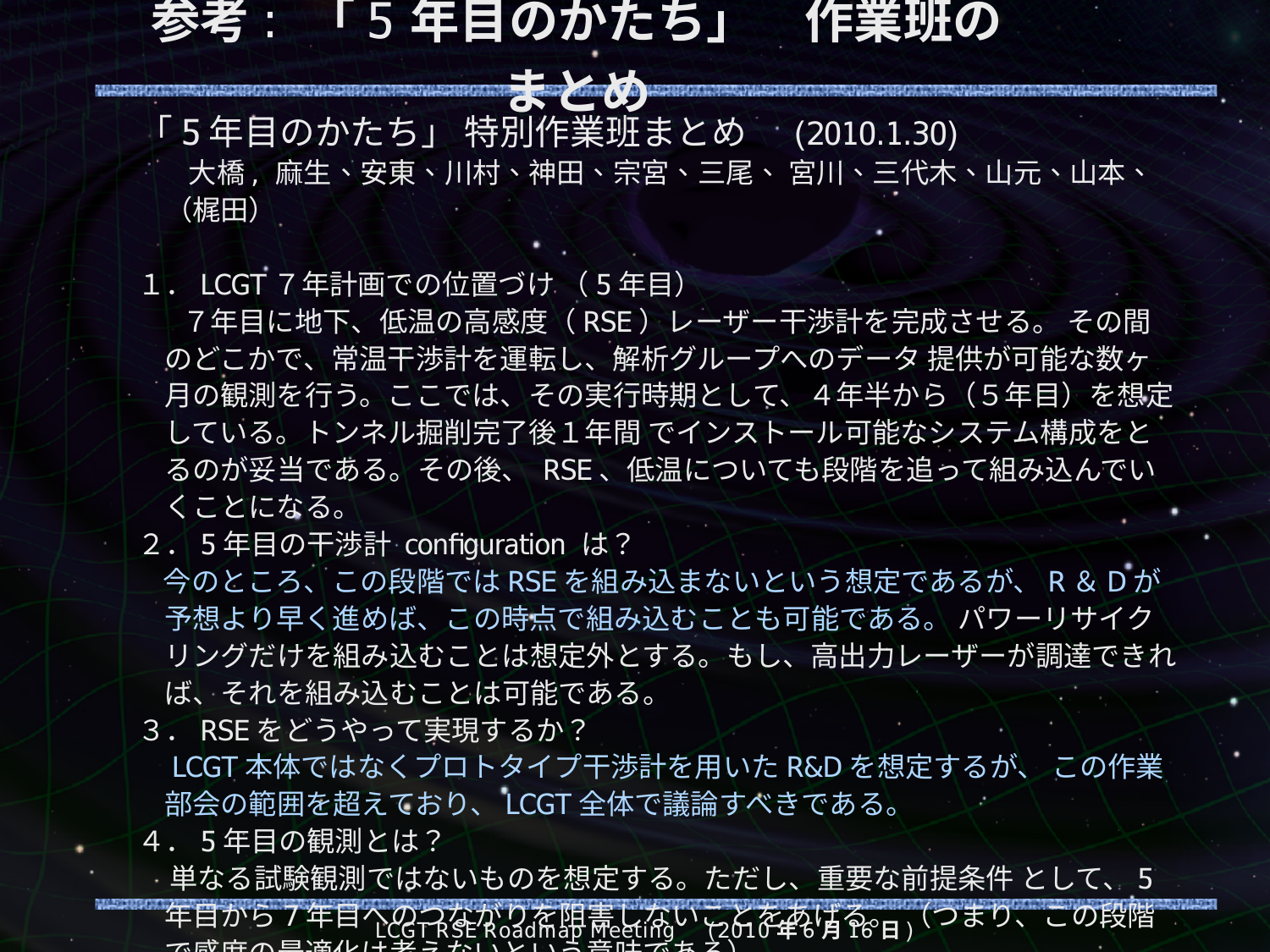

# 参考: 「5年目のかたち」　作業班のまとめ
「5年目のかたち」 特別作業班まとめ     (2010.1.30)
       大橋, 麻生、安東、川村、神田、宗宮、三尾、 宮川、三代木、山元、山本、（梶田）

１．LCGT７年計画での位置づけ （5年目）
      ７年目に地下、低温の高感度（RSE）レーザー干渉計を完成させる。 その間のどこかで、常温干渉計を運転し、解析グループへのデータ 提供が可能な数ヶ月の観測を行う。ここでは、その実行時期として、４年半から（５年目）を想定している。トンネル掘削完了後１年間 でインストール可能なシステム構成をとるのが妥当である。その後、 RSE、低温についても段階を追って組み込んでいくことになる。
２．5年目の干渉計 configuration は？
   今のところ、この段階ではRSEを組み込まないという想定であるが、R＆Dが予想より早く進めば、この時点で組み込むことも可能である。 パワーリサイクリングだけを組み込むことは想定外とする。もし、高出力レーザーが調達できれば、それを組み込むことは可能である。
３．RSEをどうやって実現するか？
    LCGT本体ではなくプロトタイプ干渉計を用いたR&Dを想定するが、 この作業部会の範囲を超えており、LCGT全体で議論すべきである。
４．5年目の観測とは？
    単なる試験観測ではないものを想定する。ただし、重要な前提条件 として、5年目から7年目へのつながりを阻害しないことをあげる。 （つまり、この段階で感度の最適化は考えないという意味である）
LCGT RSE Roadmap Meeting　(2010年6月16日)